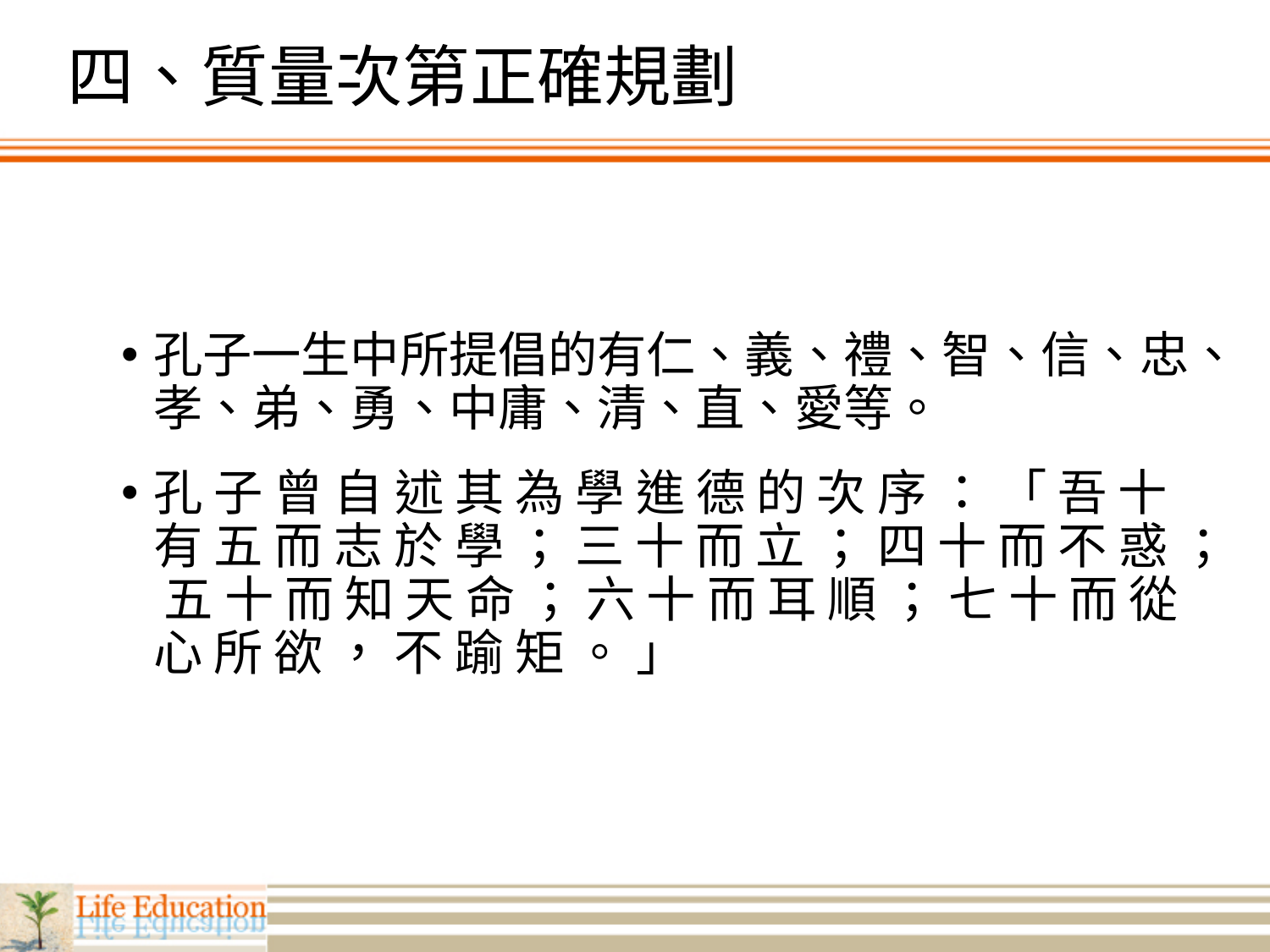

# 四、質量次第正確規劃
孔子一生中所提倡的有仁、義、禮、智、信、忠、孝、弟、勇、中庸、清、直、愛等。
孔 子 曾 自 述 其 為 學 進 德 的 次 序 ： 「 吾 十 有 五 而 志 於 學 ； 三 十 而 立 ； 四 十 而 不 惑 ； 五 十 而 知 天 命 ； 六 十 而 耳 順 ； 七 十 而 從 心 所 欲 ， 不 踰 矩 。 」